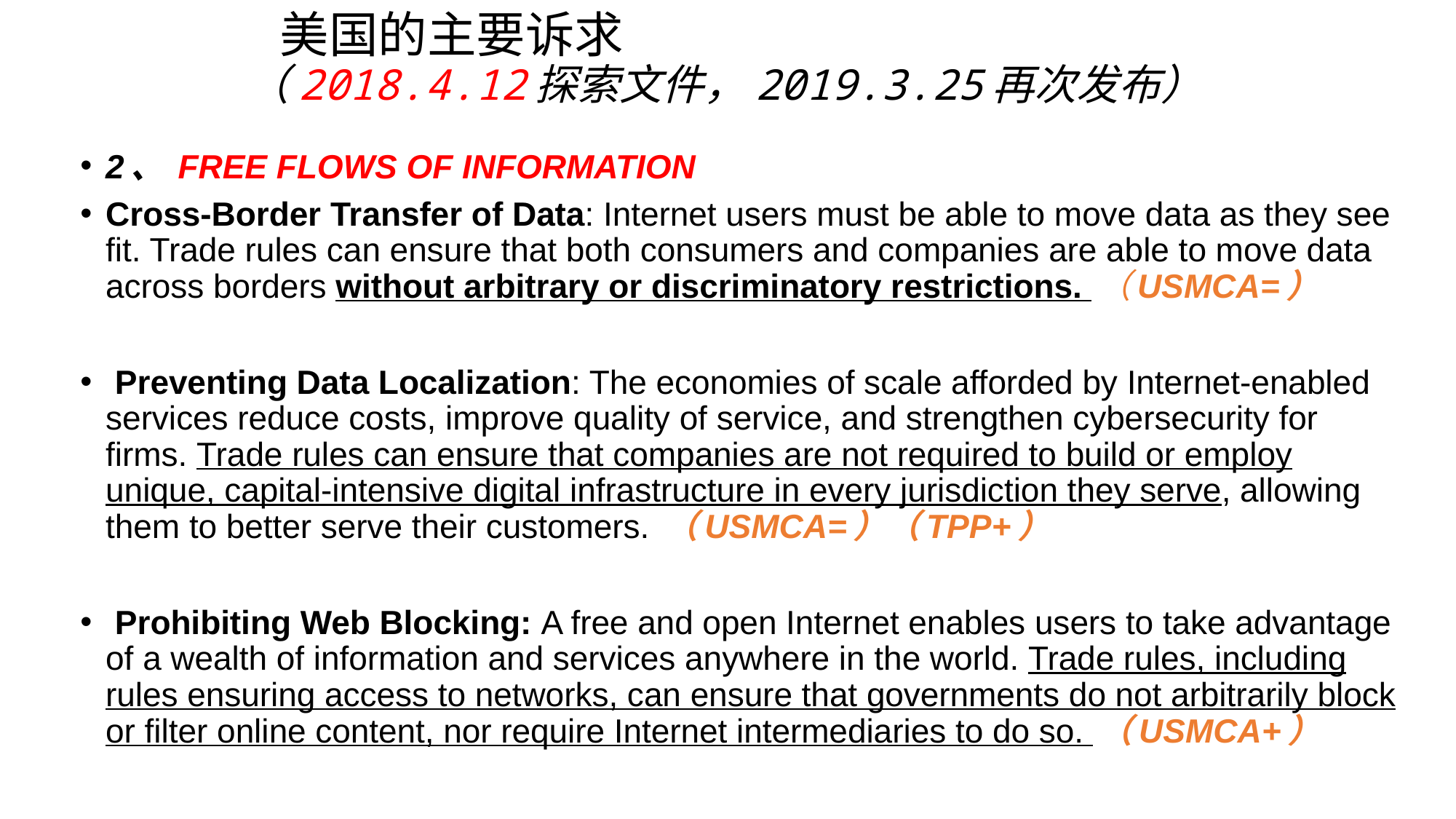

# 美国的主要诉求 （2018.4.12探索文件，2019.3.25再次发布）
2、 FREE FLOWS OF INFORMATION
Cross-Border Transfer of Data: Internet users must be able to move data as they see fit. Trade rules can ensure that both consumers and companies are able to move data across borders without arbitrary or discriminatory restrictions. （USMCA=）

 Preventing Data Localization: The economies of scale afforded by Internet-enabled services reduce costs, improve quality of service, and strengthen cybersecurity for firms. Trade rules can ensure that companies are not required to build or employ unique, capital-intensive digital infrastructure in every jurisdiction they serve, allowing them to better serve their customers. （USMCA=）（TPP+）

 Prohibiting Web Blocking: A free and open Internet enables users to take advantage of a wealth of information and services anywhere in the world. Trade rules, including rules ensuring access to networks, can ensure that governments do not arbitrarily block or filter online content, nor require Internet intermediaries to do so. （USMCA+）